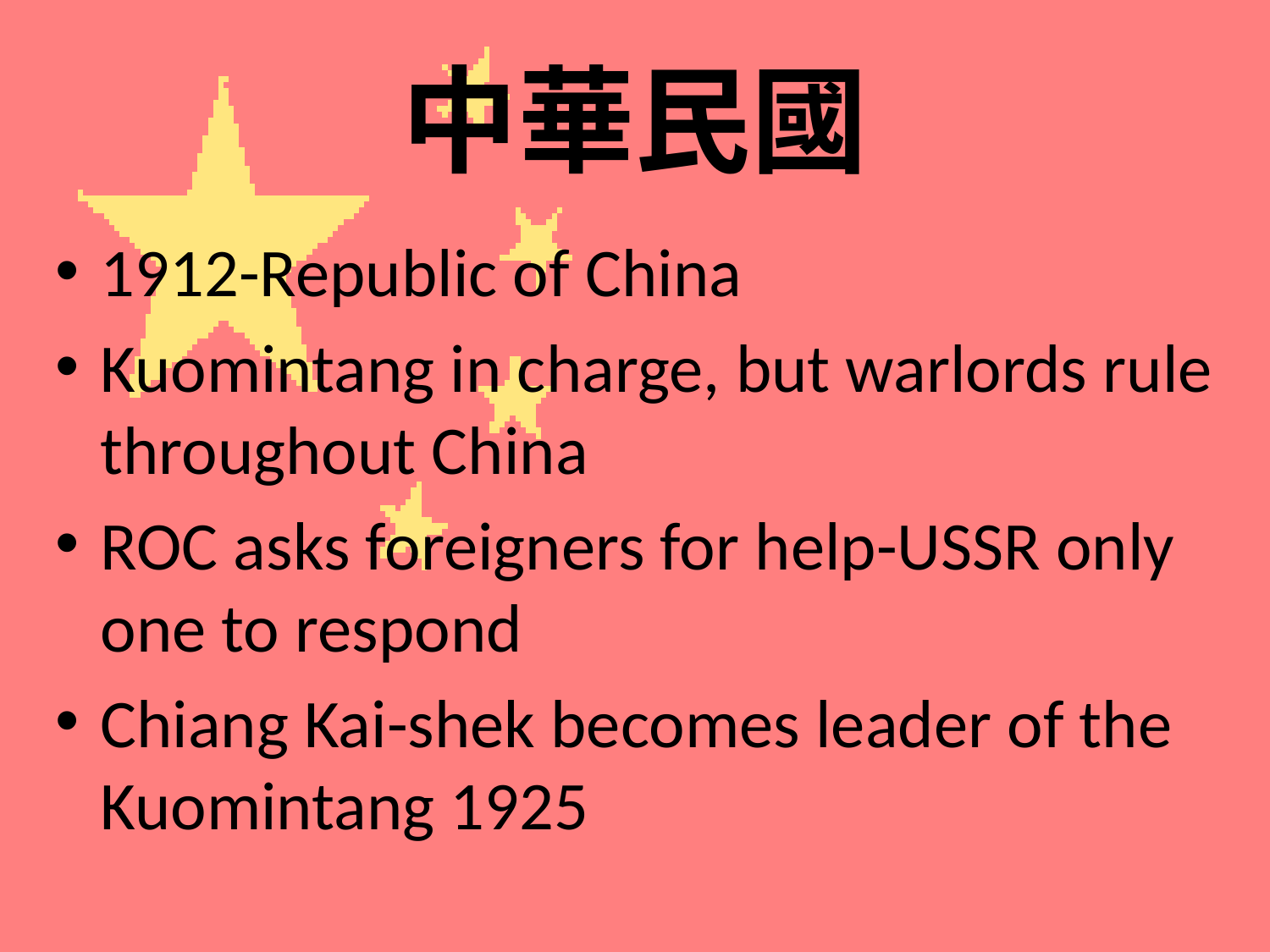

# 中華民國
1912-Republic of China
Kuomintang in charge, but warlords rule throughout China
ROC asks foreigners for help-USSR only one to respond
Chiang Kai-shek becomes leader of the Kuomintang 1925